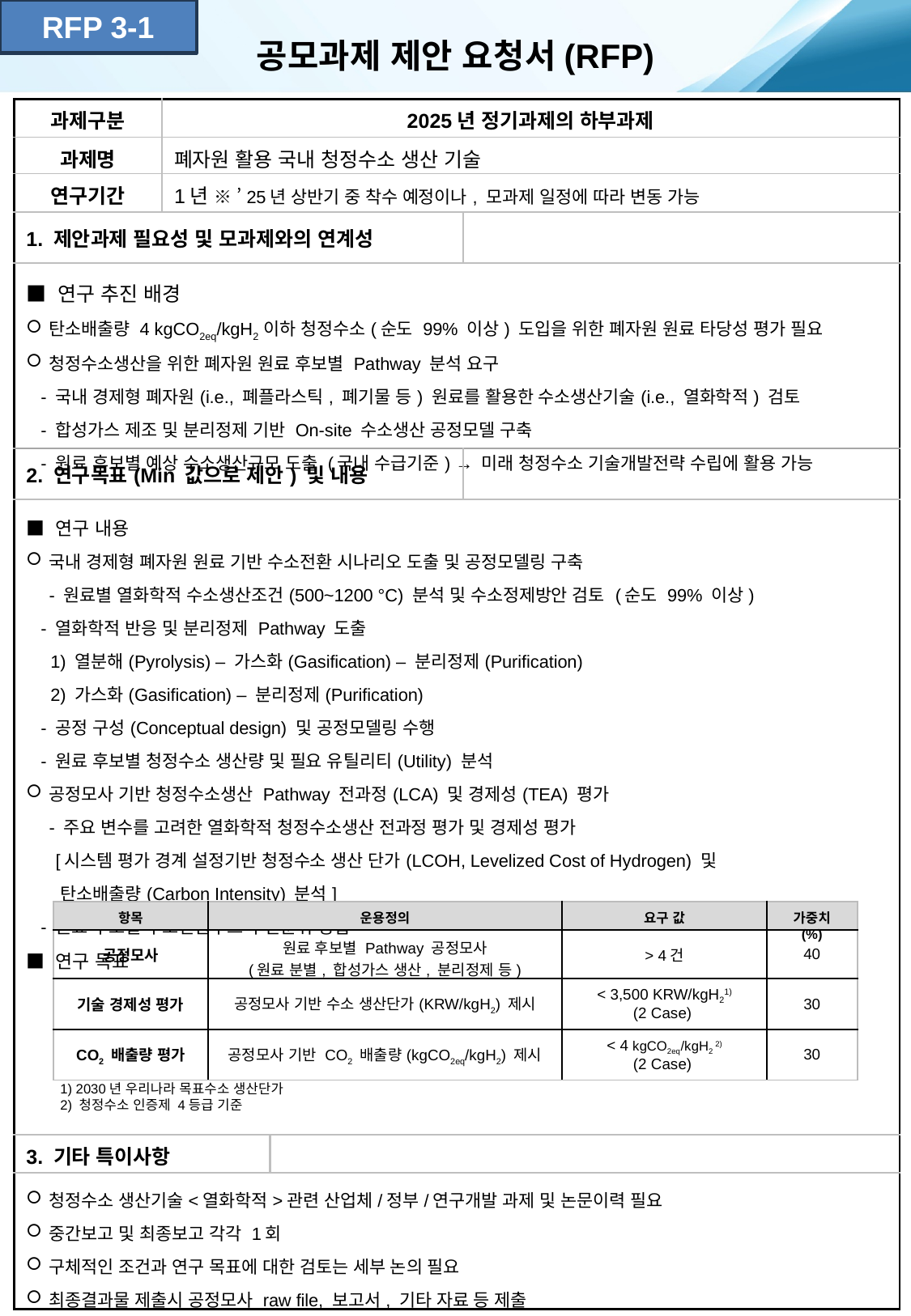

RFP 3-1
공모과제 제안 요청서(RFP)
| 과제구분 | 2025년 정기과제의 하부과제 |  |  |
| --- | --- | --- | --- |
| 과제명 | 폐자원 활용 국내 청정수소 생산 기술 |  |  |
| 연구기간 | 1년 ※ ’25년 상반기 중 착수 예정이나, 모과제 일정에 따라 변동 가능 |  |  |
| 1. 제안과제 필요성 및 모과제와의 연계성 |  |  |  |
| ■ 연구 추진 배경 탄소배출량 4 kgCO2eq/kgH2 이하 청정수소(순도 99% 이상) 도입을 위한 폐자원 원료 타당성 평가 필요 청정수소생산을 위한 폐자원 원료 후보별 Pathway 분석 요구 - 국내 경제형 폐자원(i.e., 폐플라스틱, 폐기물 등) 원료를 활용한 수소생산기술(i.e., 열화학적) 검토 - 합성가스 제조 및 분리정제 기반 On-site 수소생산 공정모델 구축 - 원료 후보별 예상 수소생산규모 도출 (국내 수급기준) → 미래 청정수소 기술개발전략 수립에 활용 가능 |  |  |  |
| 2. 연구목표(Min 값으로 제안) 및 내용 |  |  |  |
| ■ 연구 내용 국내 경제형 폐자원 원료 기반 수소전환 시나리오 도출 및 공정모델링 구축 - 원료별 열화학적 수소생산조건(500~1200 °C) 분석 및 수소정제방안 검토 (순도 99% 이상) - 열화학적 반응 및 분리정제 Pathway 도출 1) 열분해(Pyrolysis) – 가스화(Gasification) – 분리정제(Purification) 2) 가스화(Gasification) – 분리정제(Purification) - 공정 구성(Conceptual design) 및 공정모델링 수행 - 원료 후보별 청정수소 생산량 및 필요 유틸리티(Utility) 분석 공정모사 기반 청정수소생산 Pathway 전과정(LCA) 및 경제성(TEA) 평가 - 주요 변수를 고려한 열화학적 청정수소생산 전과정 평가 및 경제성 평가 [시스템 평가 경계 설정기반 청정수소 생산 단가(LCOH, Levelized Cost of Hydrogen) 및 탄소배출량(Carbon Intensity) 분석] - 원료 후보별 수소전환루트 우선순위 정립 ■ 연구 목표 |  |  |  |
| 3. 기타 특이사항 |  |  |  |
| 청정수소 생산기술<열화학적>관련 산업체/정부/연구개발 과제 및 논문이력 필요 중간보고 및 최종보고 각각 1회 구체적인 조건과 연구 목표에 대한 검토는 세부 논의 필요 최종결과물 제출시 공정모사 raw file, 보고서, 기타 자료 등 제출 |  |  |  |
| 항목 | 운용정의 | 요구 값 | 가중치 (%) |
| --- | --- | --- | --- |
| 공정모사 | 원료 후보별 Pathway 공정모사 (원료 분별, 합성가스 생산, 분리정제 등) | > 4건 | 40 |
| 기술 경제성 평가 | 공정모사 기반 수소 생산단가(KRW/kgH2) 제시 | < 3,500 KRW/kgH21) (2 Case) | 30 |
| CO2 배출량 평가 | 공정모사 기반 CO2 배출량(kgCO2eq/kgH2) 제시 | < 4 kgCO2eq/kgH2 2) (2 Case) | 30 |
1) 2030년 우리나라 목표수소 생산단가
2) 청정수소 인증제 4등급 기준